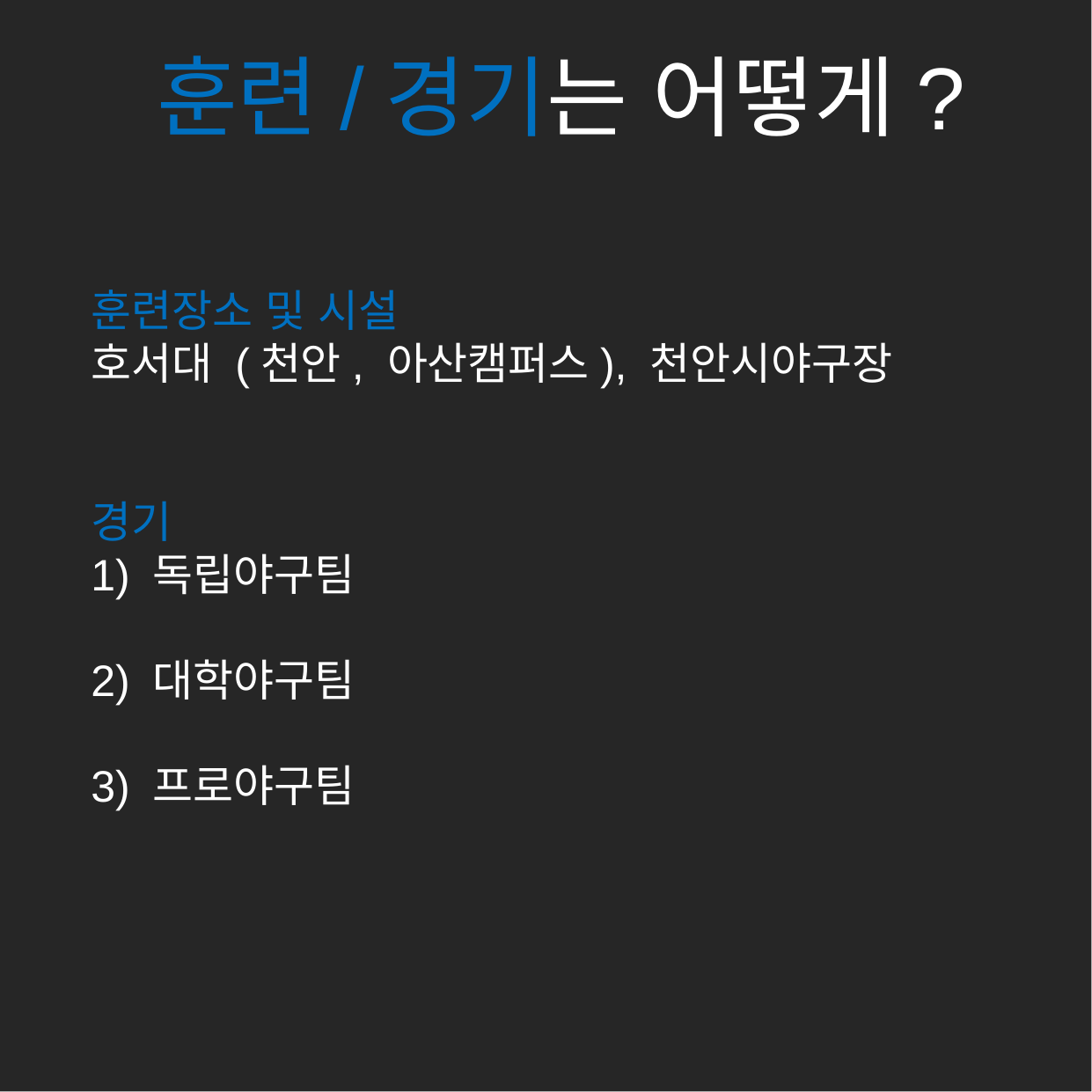

훈련/경기는 어떻게?
#

훈련장소 및 시설
호서대 (천안, 아산캠퍼스), 천안시야구장

경기
1) 독립야구팀

2) 대학야구팀

3) 프로야구팀